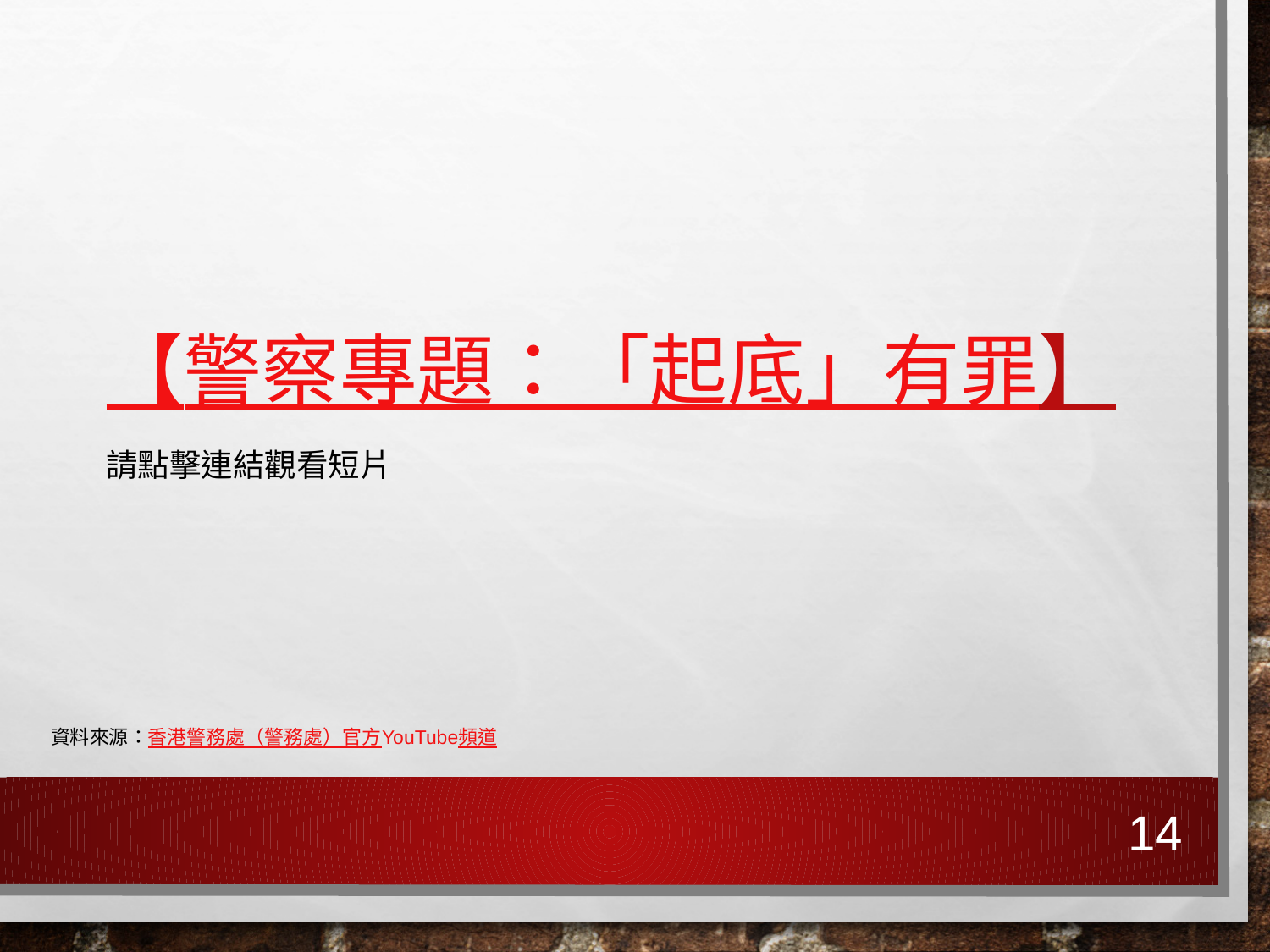

# 【警察專題：「起底」有罪】
請點擊連結觀看短片
資料來源：香港警務處（警務處）官方YouTube頻道
14